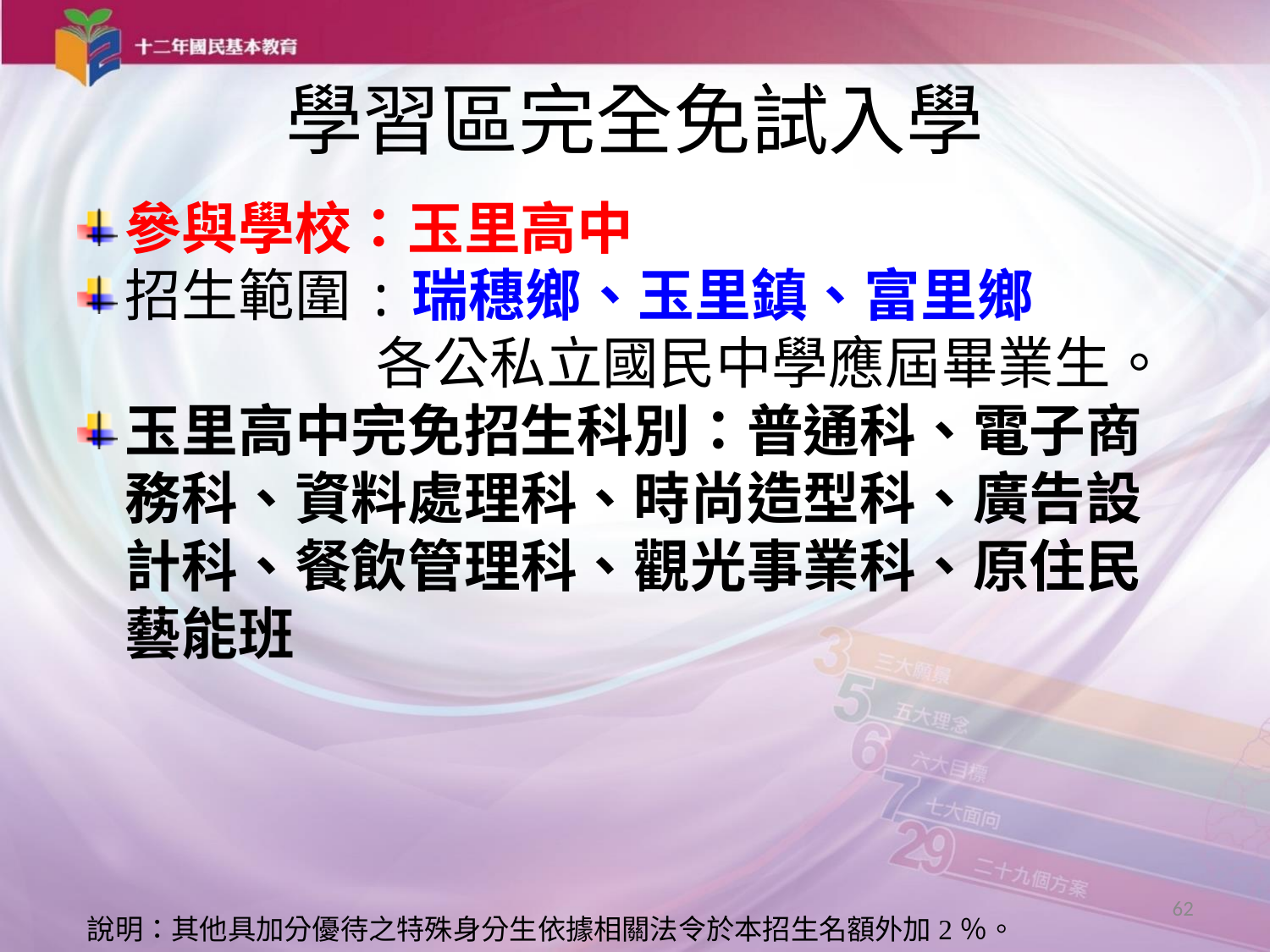

# 學習區完全免試入學
參與學校：玉里高中
招生範圍:瑞穗鄉、玉里鎮、富里鄉
各公私立國民中學應屆畢業生。
玉里高中完免招生科別：普通科、電子商務科、資料處理科、時尚造型科、廣告設計科、餐飲管理科、觀光事業科、原住民藝能班

62
說明：其他具加分優待之特殊身分生依據相關法令於本招生名額外加2％。